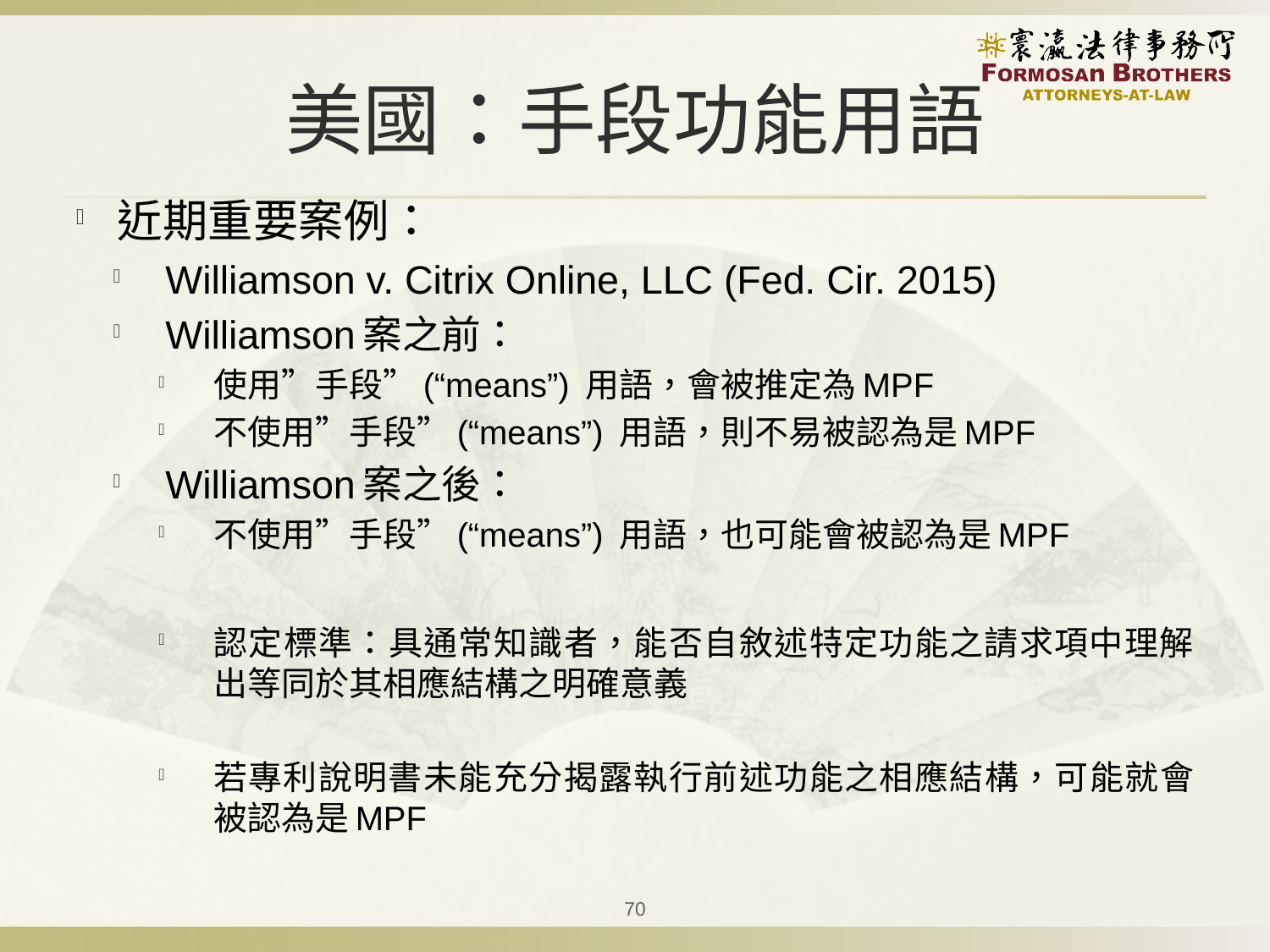

# 美國：手段功能用語
近期重要案例：
Williamson v. Citrix Online, LLC (Fed. Cir. 2015)
Williamson案之前：
使用”手段”(“means”) 用語，會被推定為MPF
不使用”手段”(“means”) 用語，則不易被認為是MPF
Williamson案之後：
不使用”手段”(“means”) 用語，也可能會被認為是MPF

認定標準：具通常知識者，能否自敘述特定功能之請求項中理解出等同於其相應結構之明確意義

若專利說明書未能充分揭露執行前述功能之相應結構，可能就會被認為是MPF

70